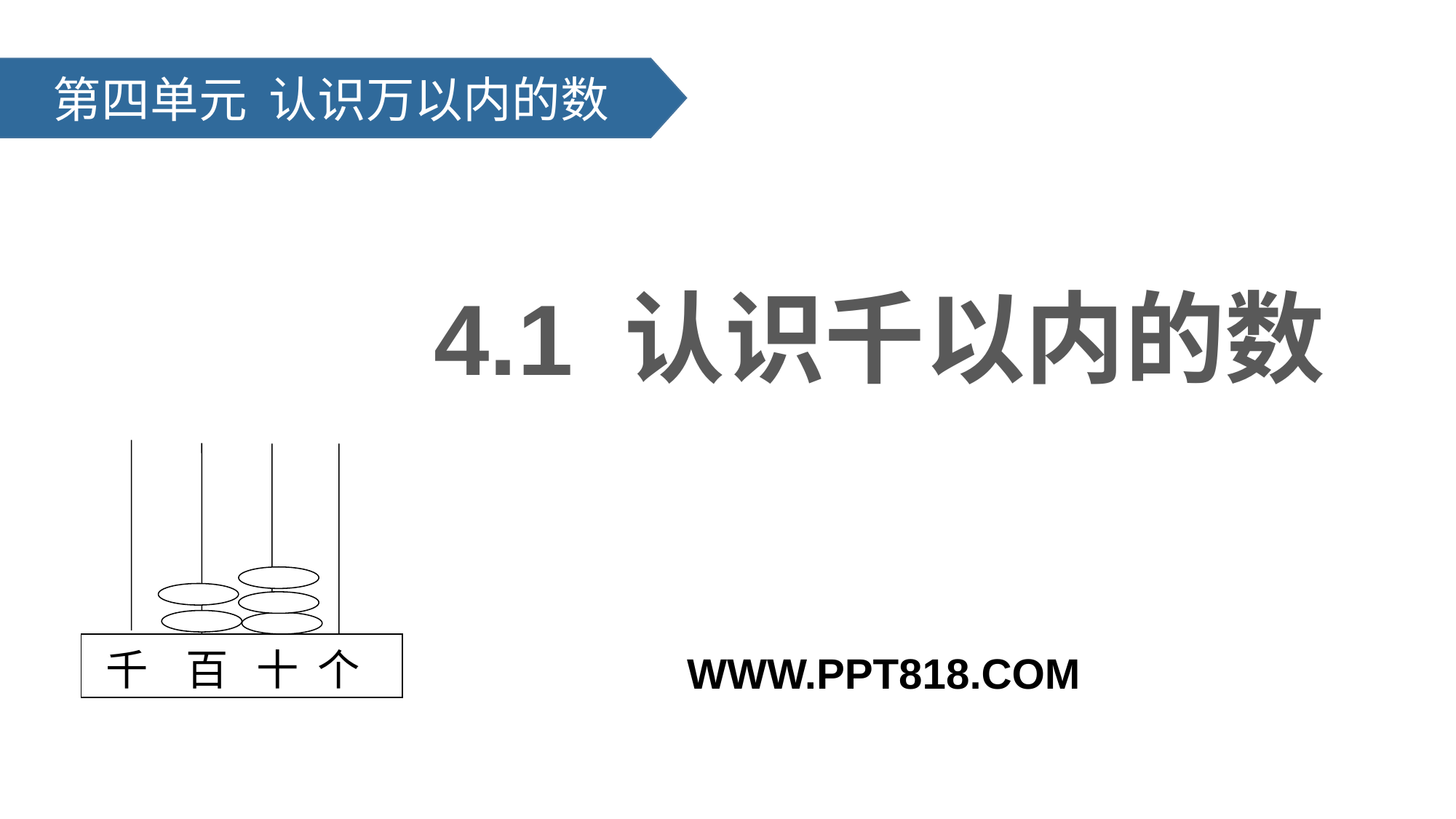

第四单元  认识万以内的数
4.1 认识千以内的数

千    百   十  个
WWW.PPT818.COM